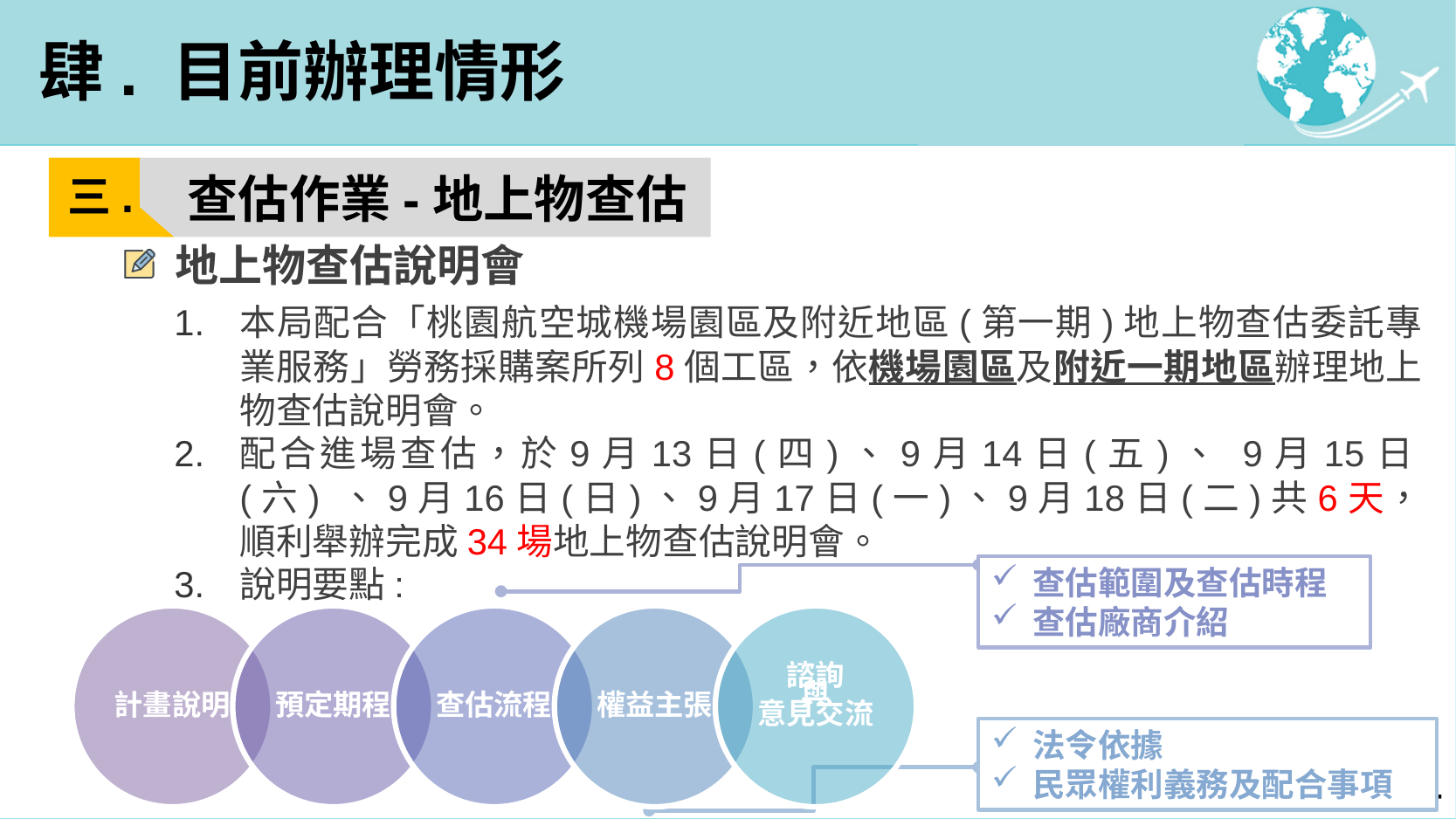

肆. 目前辦理情形

查估作業-地上物查估
三.
地上物查估說明會
本局配合「桃園航空城機場園區及附近地區(第一期)地上物查估委託專業服務」勞務採購案所列8個工區，依機場園區及附近一期地區辦理地上物查估說明會。
配合進場查估，於9月13日(四)、9月14日(五)、 9月15日(六) 、9月16日(日)、9月17日(一)、9月18日(二)共6天，順利舉辦完成34場地上物查估說明會。
說明要點:
計畫說明
預定期程
查估流程
權益主張
諮詢
與
意見交流
查估範圍及查估時程
查估廠商介紹
法令依據
民眾權利義務及配合事項
-15-